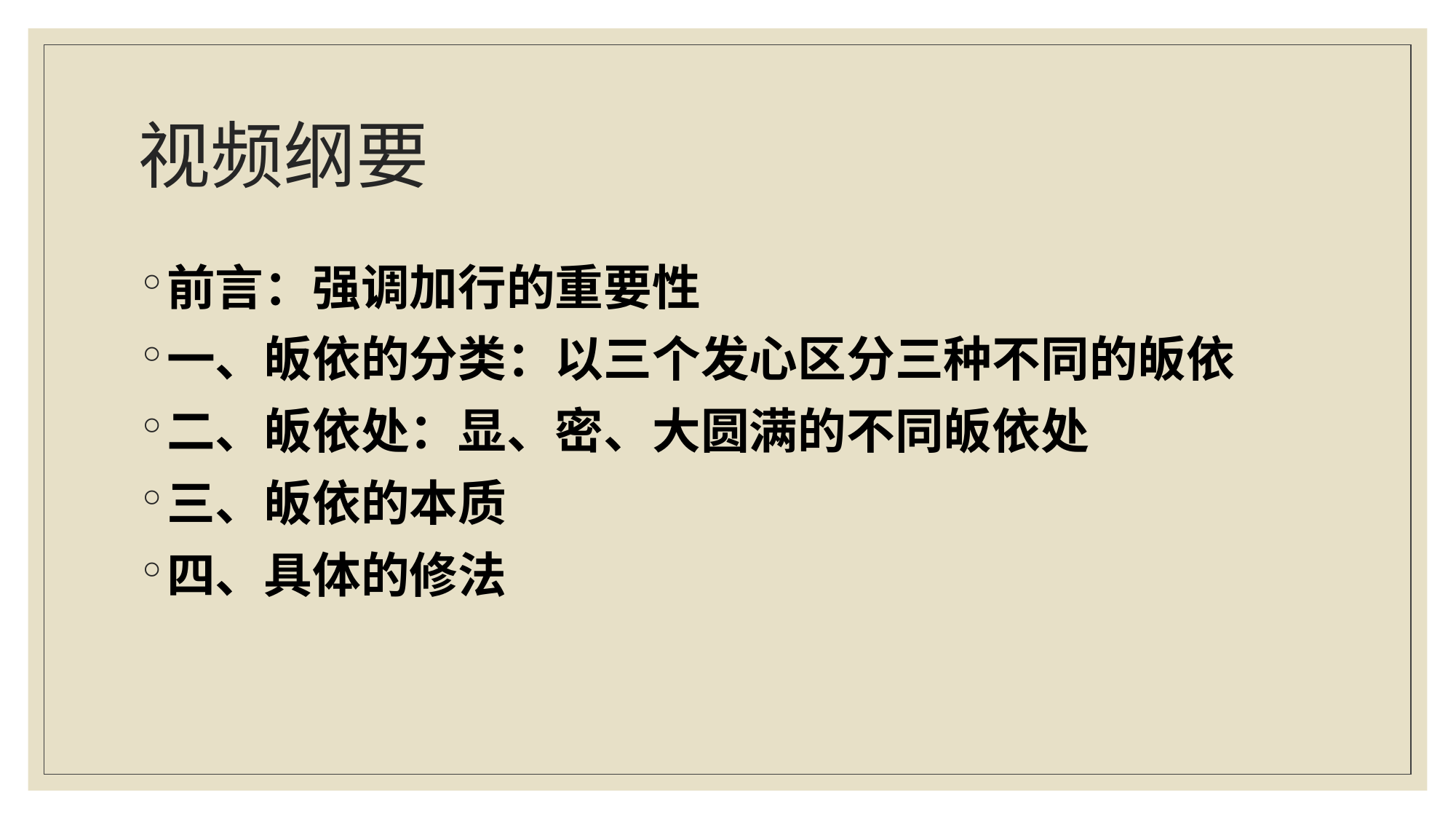

# 视频纲要
前言：强调加行的重要性
一、皈依的分类：以三个发心区分三种不同的皈依
二、皈依处：显、密、大圆满的不同皈依处
三、皈依的本质
四、具体的修法